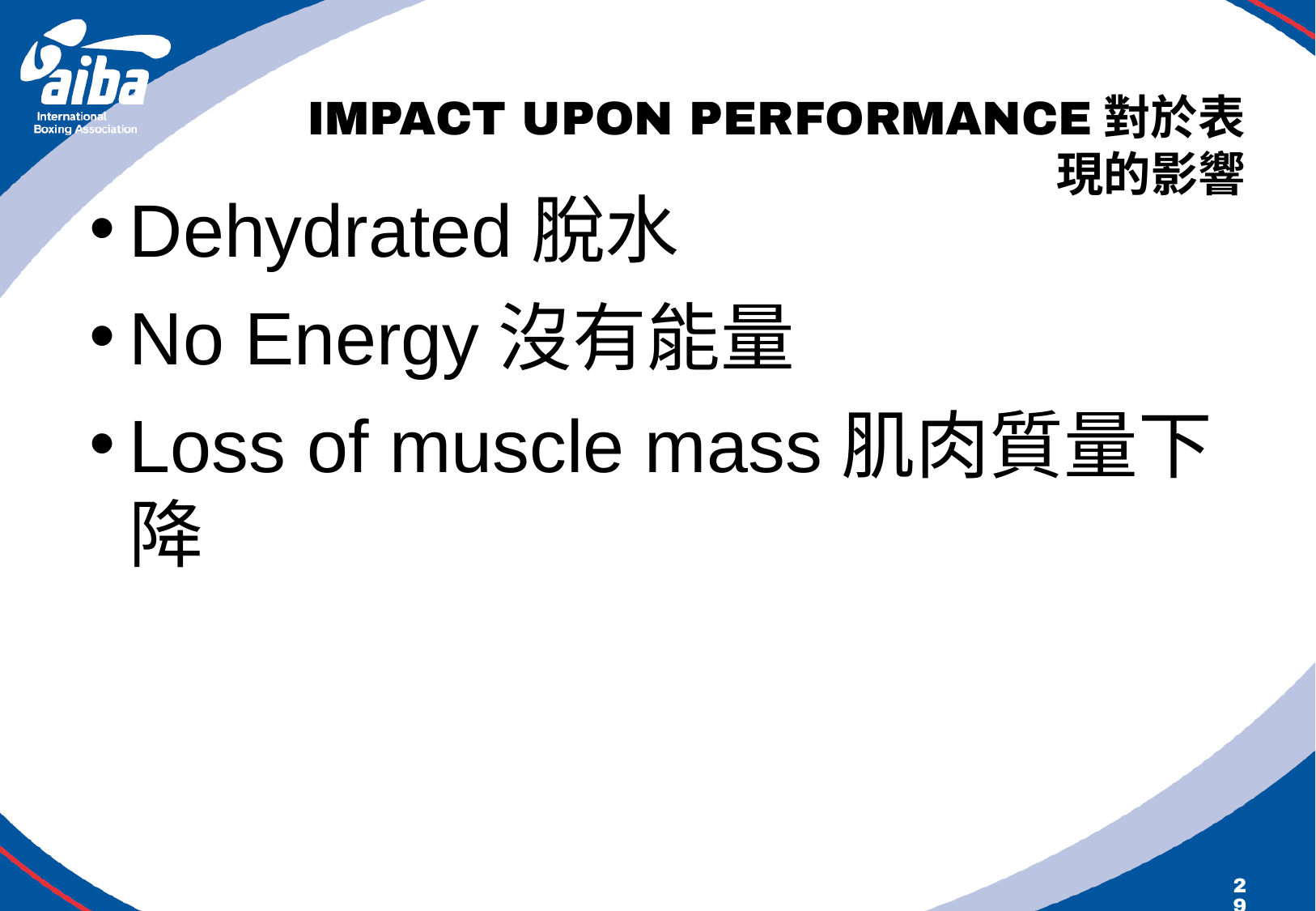

# IMPACT UPON PERFORMANCE對於表現的影響
Dehydrated脫水
No Energy沒有能量
Loss of muscle mass肌肉質量下降

292